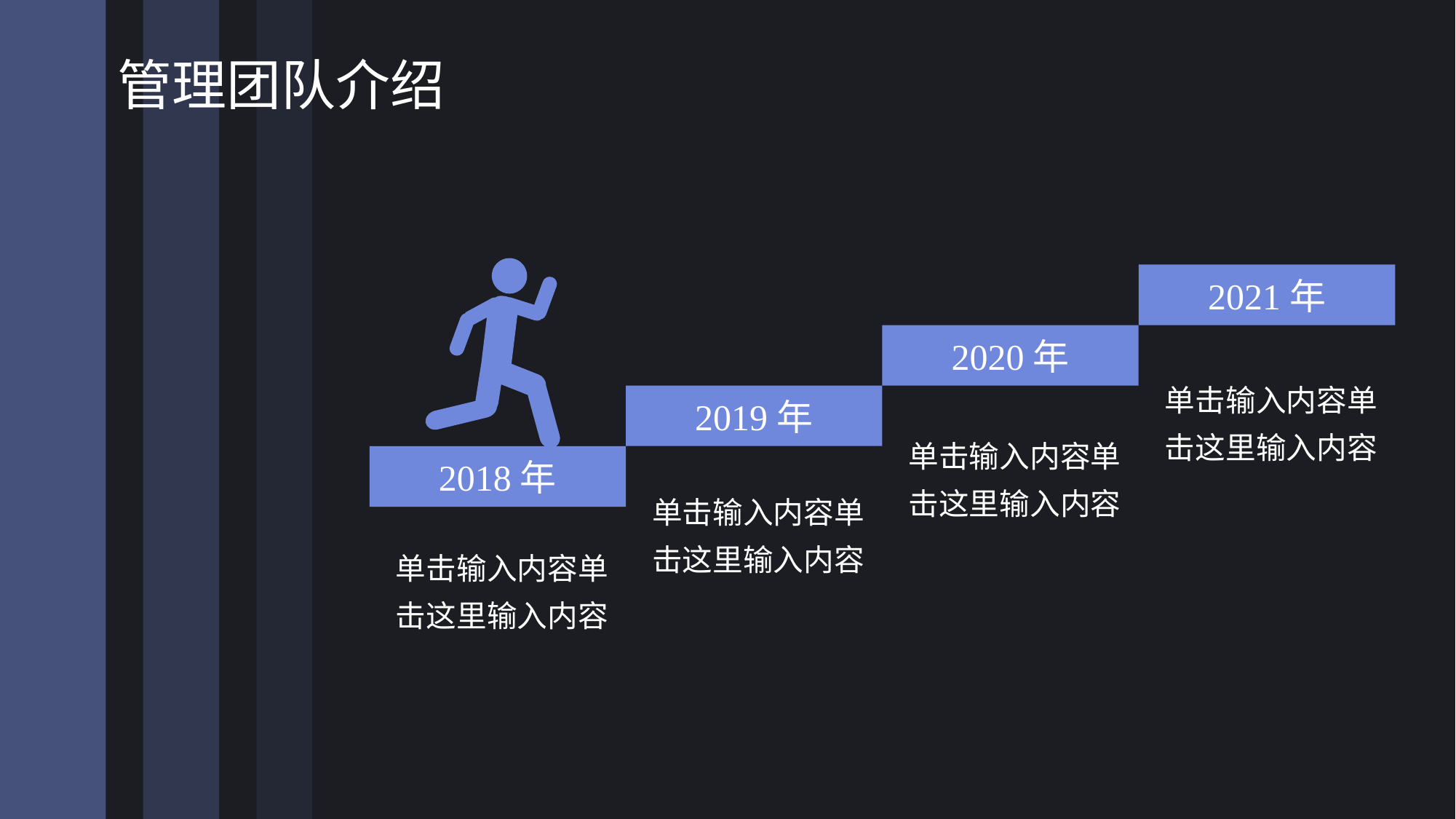

# 管理团队介绍
2021年

2020年
单击输入内容单击这里输入内容
2019年
单击输入内容单击这里输入内容
2018年
单击输入内容单击这里输入内容
单击输入内容单击这里输入内容